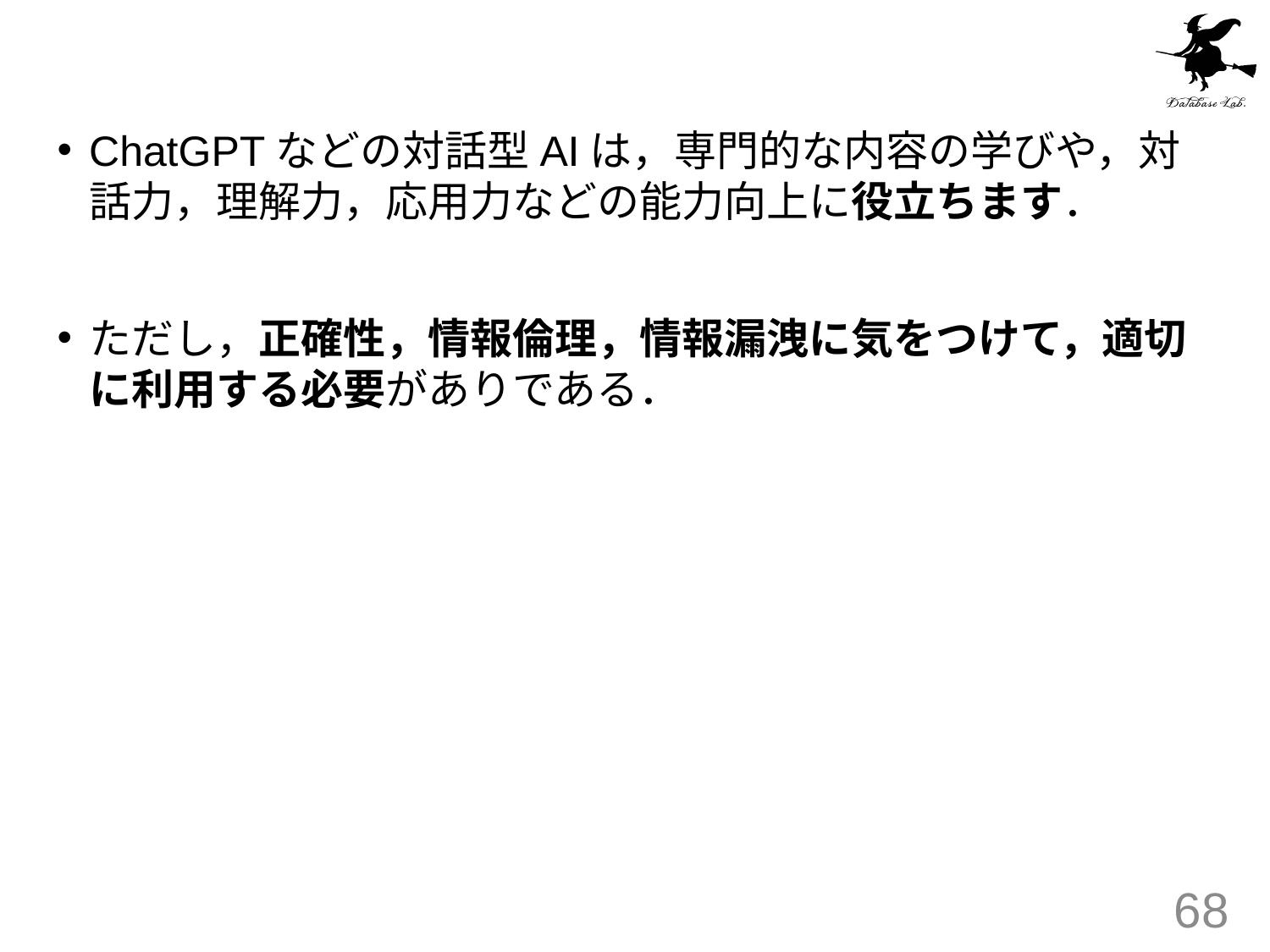

#
ChatGPTなどの対話型AIは，専門的な内容の学びや，対話力，理解力，応用力などの能力向上に役立ちます．

ただし，正確性，情報倫理，情報漏洩に気をつけて，適切に利用する必要がありである．
68